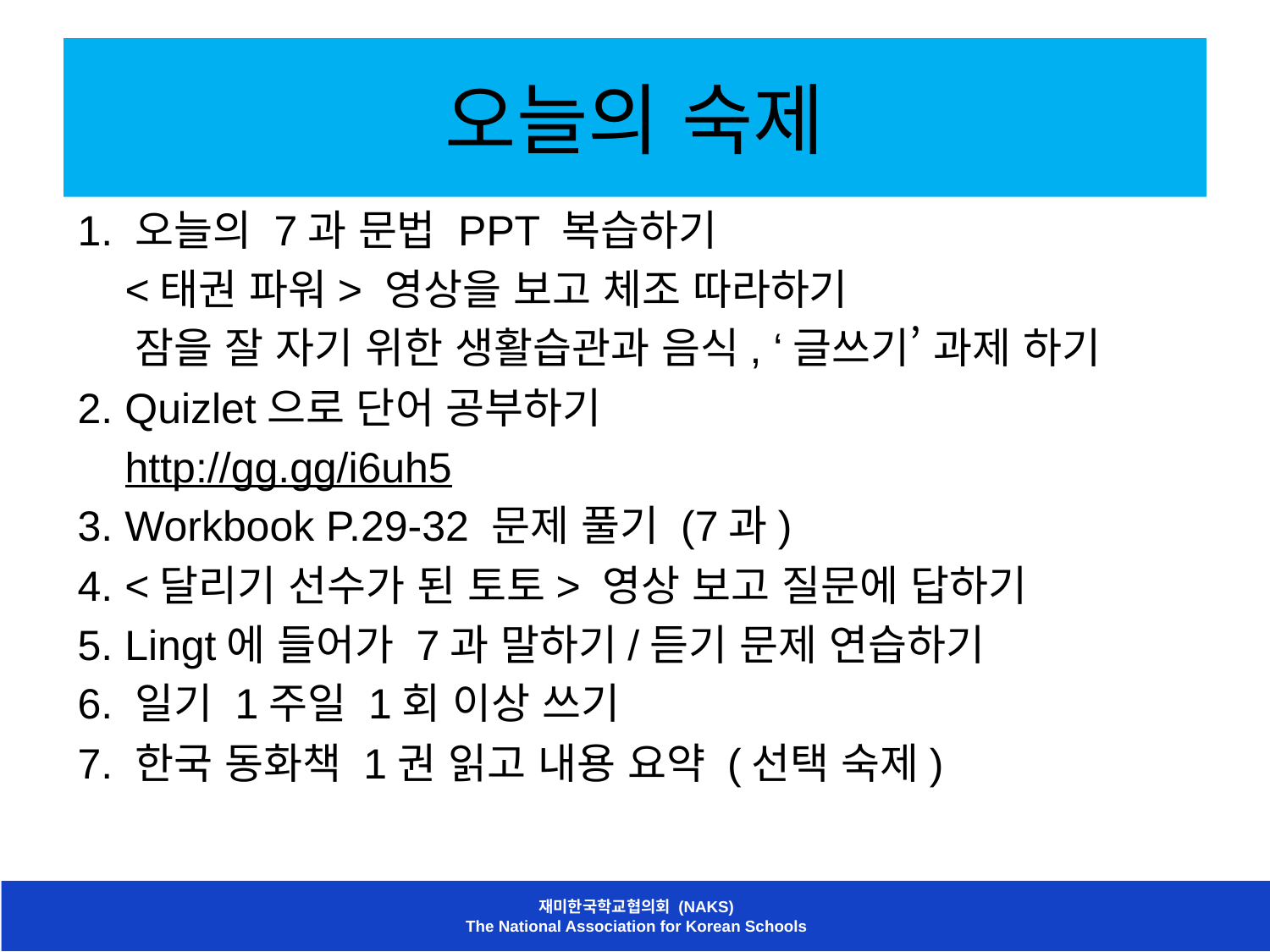

# 오늘의 숙제
1. 오늘의 7과 문법 PPT 복습하기
    <태권 파워> 영상을 보고 체조 따라하기
    잠을 잘 자기 위한 생활습관과 음식, ‘글쓰기’ 과제 하기
2. Quizlet으로 단어 공부하기
    http://gg.gg/i6uh5
3. Workbook P.29-32 문제 풀기 (7과)
4. <달리기 선수가 된 토토> 영상 보고 질문에 답하기
5. Lingt에 들어가 7과 말하기/듣기 문제 연습하기
6. 일기 1주일 1회 이상 쓰기
7. 한국 동화책 1권 읽고 내용 요약 (선택 숙제)

재미한국학교협의회 (NAKS)
The National Association for Korean Schools